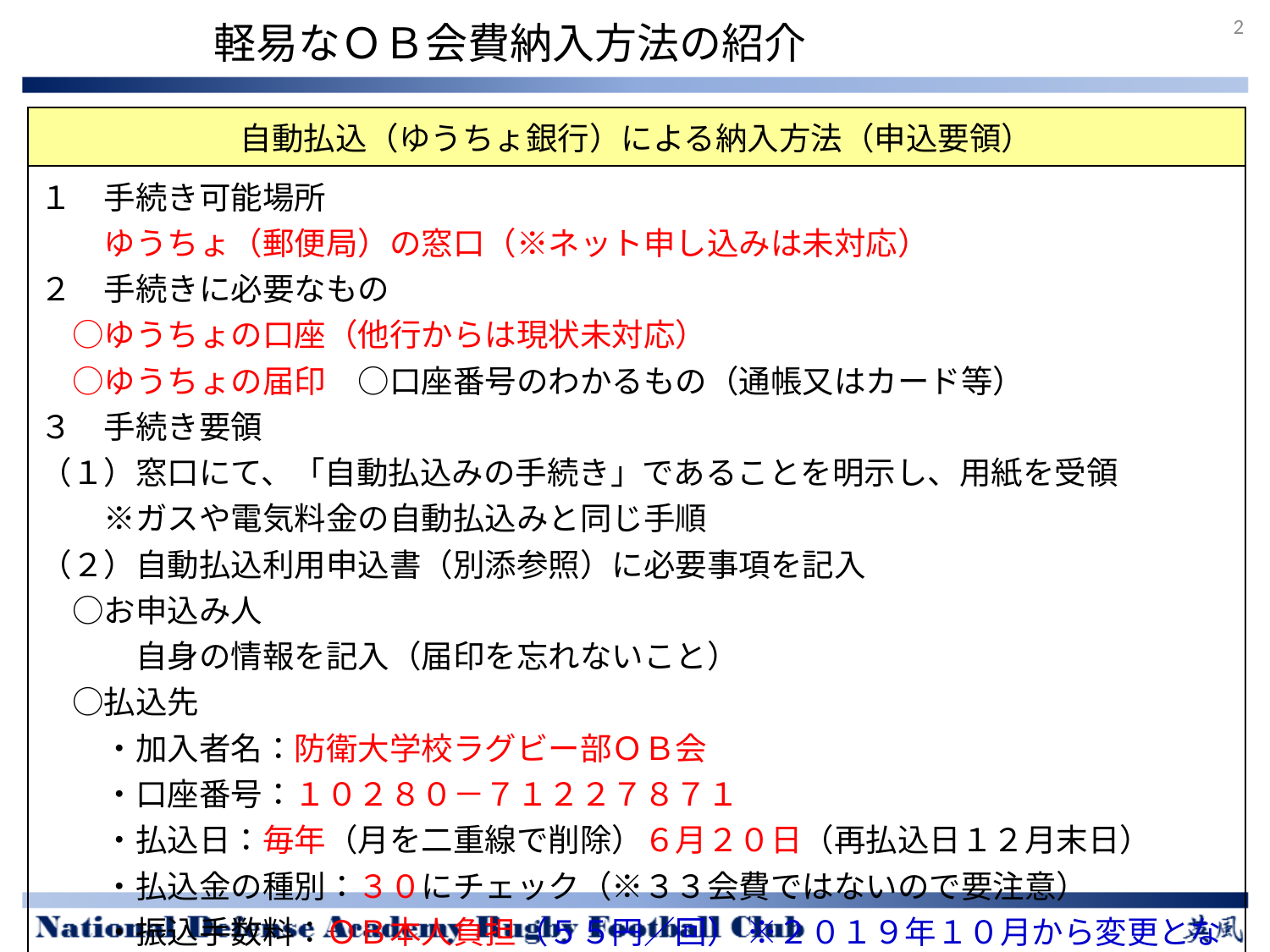

2
軽易なＯＢ会費納入方法の紹介
| 自動払込（ゆうちょ銀行）による納入方法（申込要領） |
| --- |
| １　手続き可能場所 　　ゆうちょ（郵便局）の窓口（※ネット申し込みは未対応） ２　手続きに必要なもの 　○ゆうちょの口座（他行からは現状未対応） 　○ゆうちょの届印　○口座番号のわかるもの（通帳又はカード等） ３　手続き要領 （１）窓口にて、「自動払込みの手続き」であることを明示し、用紙を受領 　　※ガスや電気料金の自動払込みと同じ手順 （２）自動払込利用申込書（別添参照）に必要事項を記入 　○お申込み人 　　　自身の情報を記入（届印を忘れないこと） 　○払込先 　　・加入者名：防衛大学校ラグビー部ＯＢ会 　　・口座番号：１０２８０－７１２２７８７１ 　　・払込日：毎年（月を二重線で削除）６月２０日（再払込日１２月末日） 　　・払込金の種別：３０にチェック（※３３会費ではないので要注意） 　　・振込手数料：ＯＢ本人負担（５５円／回） ※２０１９年１０月から変更となりました。 （３）用紙を窓口に提出して終了 |
Ｎ／Ｃ